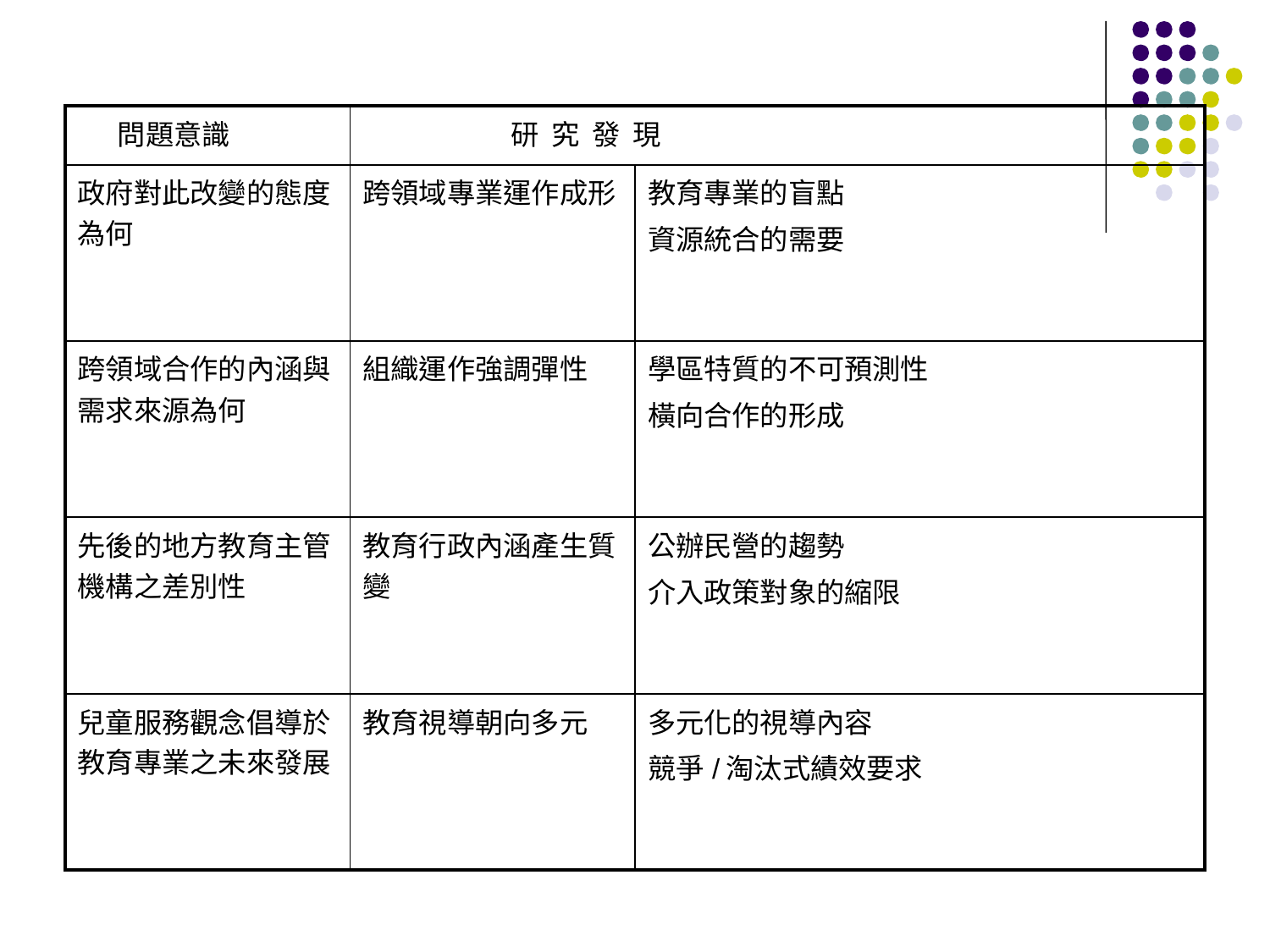

#
| 問題意識 | 研 究 發 現 |  |
| --- | --- | --- |
| 政府對此改變的態度為何 | 跨領域專業運作成形 | 教育專業的盲點 資源統合的需要 |
| 跨領域合作的內涵與需求來源為何 | 組織運作強調彈性 | 學區特質的不可預測性 橫向合作的形成 |
| 先後的地方教育主管機構之差別性 | 教育行政內涵產生質變 | 公辦民營的趨勢 介入政策對象的縮限 |
| 兒童服務觀念倡導於教育專業之未來發展 | 教育視導朝向多元 | 多元化的視導內容 競爭/淘汰式績效要求 |